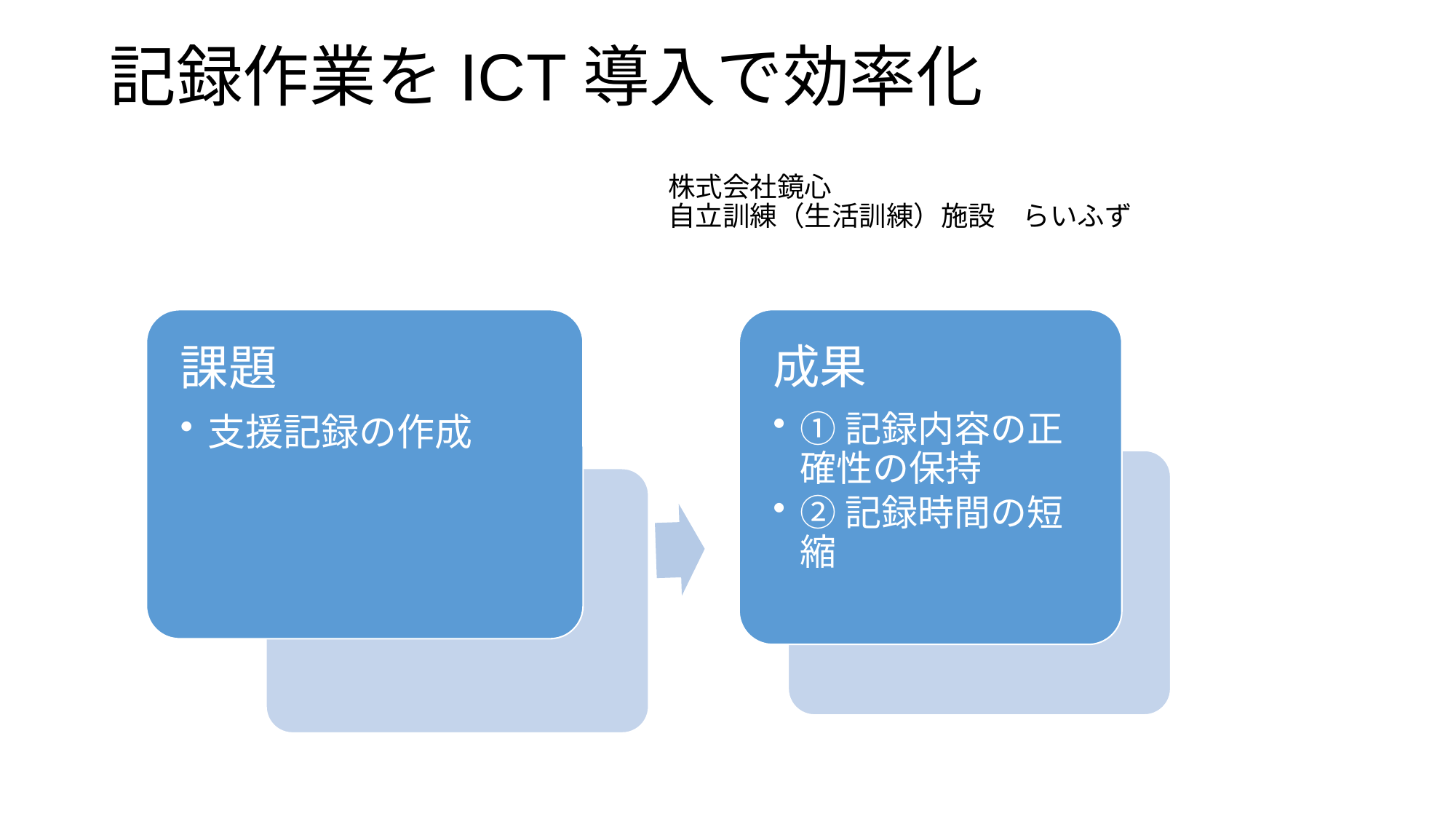

# 記録作業をICT導入で効率化
株式会社鏡心
自立訓練（生活訓練）施設　らいふず
課題
支援記録の作成

成果
①記録内容の正確性の保持
②記録時間の短縮